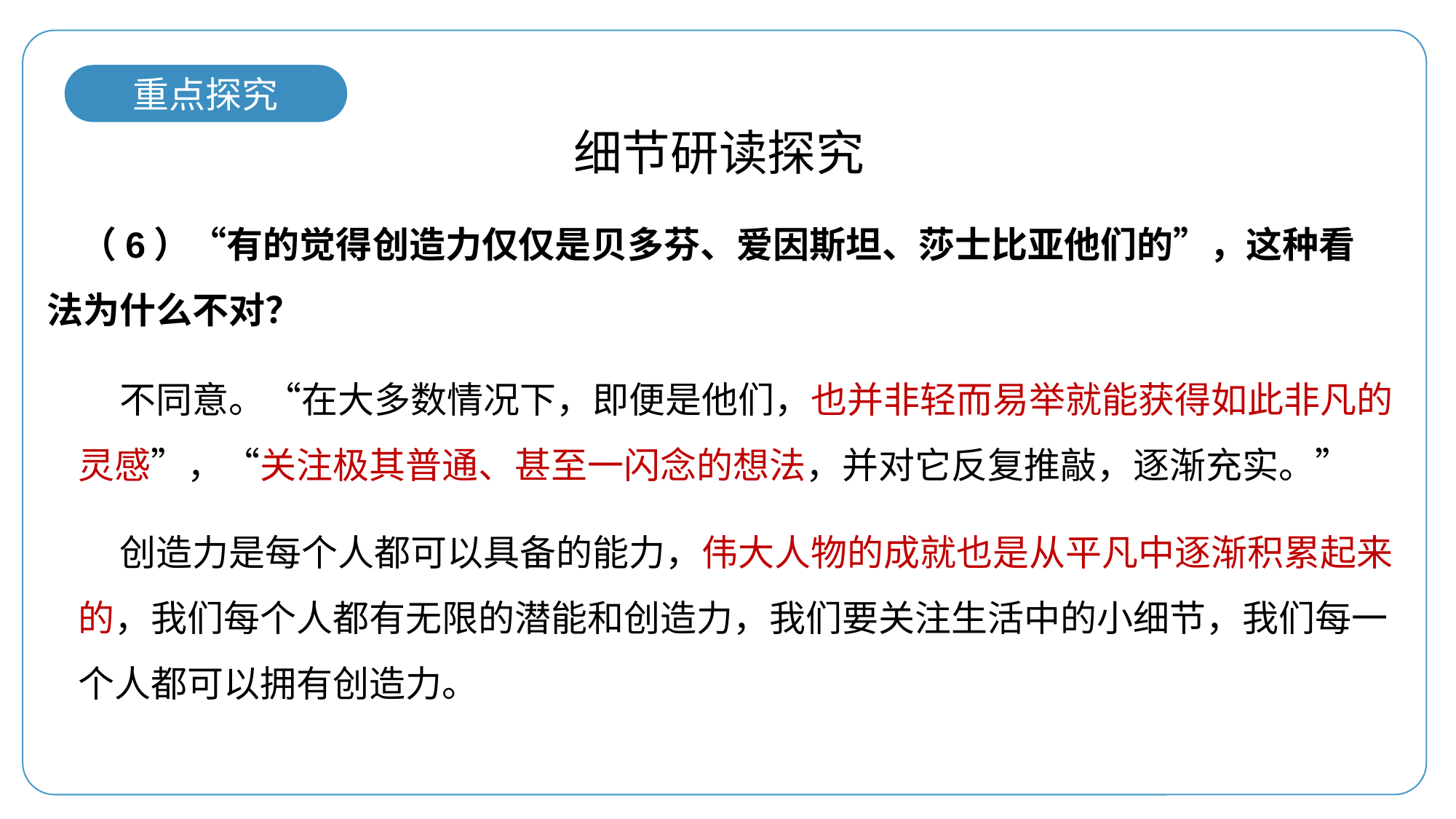

重点探究
细节研读探究
   （6）“有的觉得创造力仅仅是贝多芬、爱因斯坦、莎士比亚他们的”，这种看法为什么不对？
    不同意。“在大多数情况下，即便是他们，也并非轻而易举就能获得如此非凡的灵感”，“关注极其普通、甚至一闪念的想法，并对它反复推敲，逐渐充实。”
    创造力是每个人都可以具备的能力，伟大人物的成就也是从平凡中逐渐积累起来的，我们每个人都有无限的潜能和创造力，我们要关注生活中的小细节，我们每一个人都可以拥有创造力。